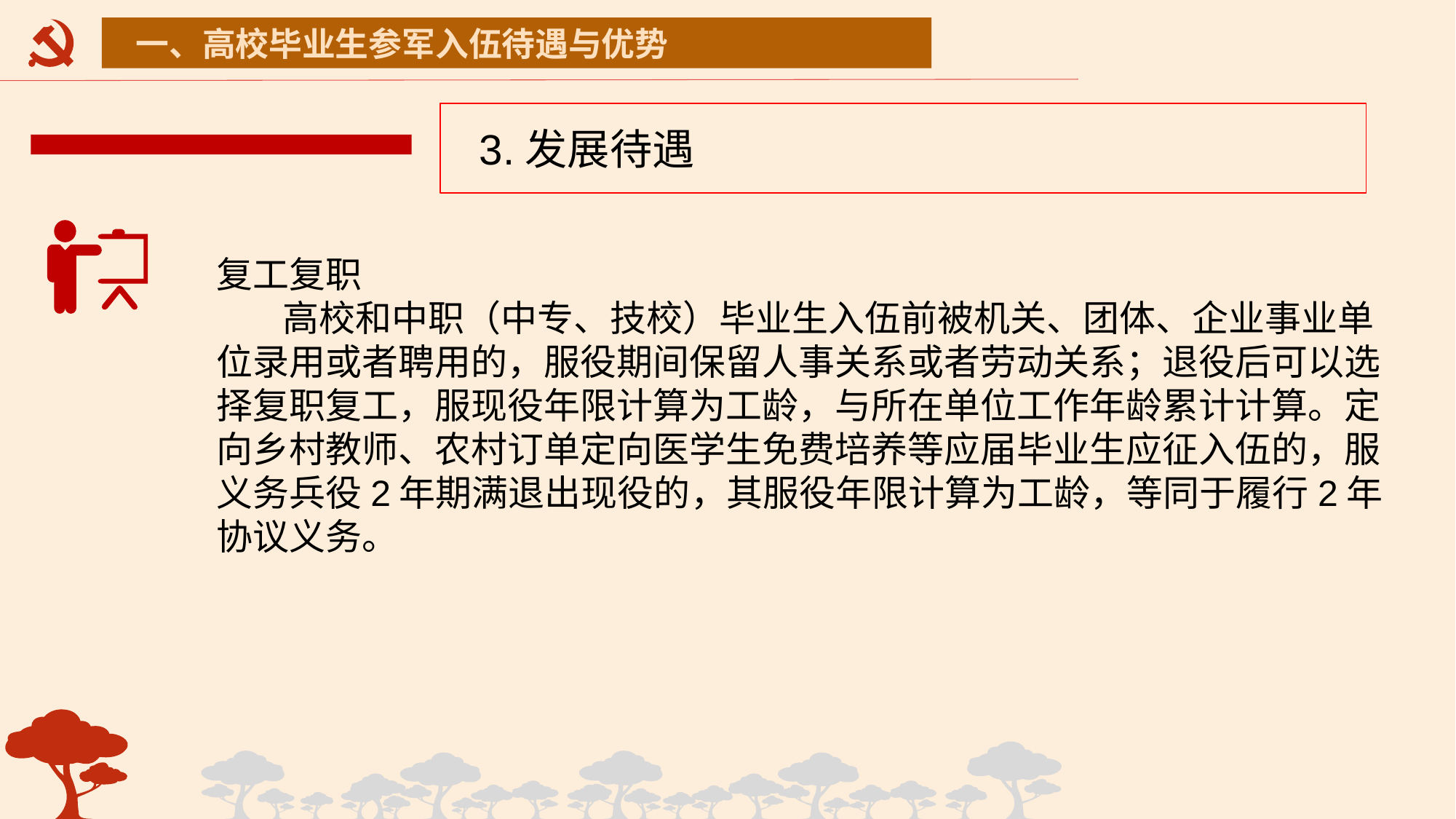

一、高校毕业生参军入伍待遇与优势

3.发展待遇

复工复职
       高校和中职（中专、技校）毕业生入伍前被机关、团体、企业事业单位录用或者聘用的，服役期间保留人事关系或者劳动关系；退役后可以选择复职复工，服现役年限计算为工龄，与所在单位工作年龄累计计算。定向乡村教师、农村订单定向医学生免费培养等应届毕业生应征入伍的，服义务兵役2年期满退出现役的，其服役年限计算为工龄，等同于履行2年协议义务。